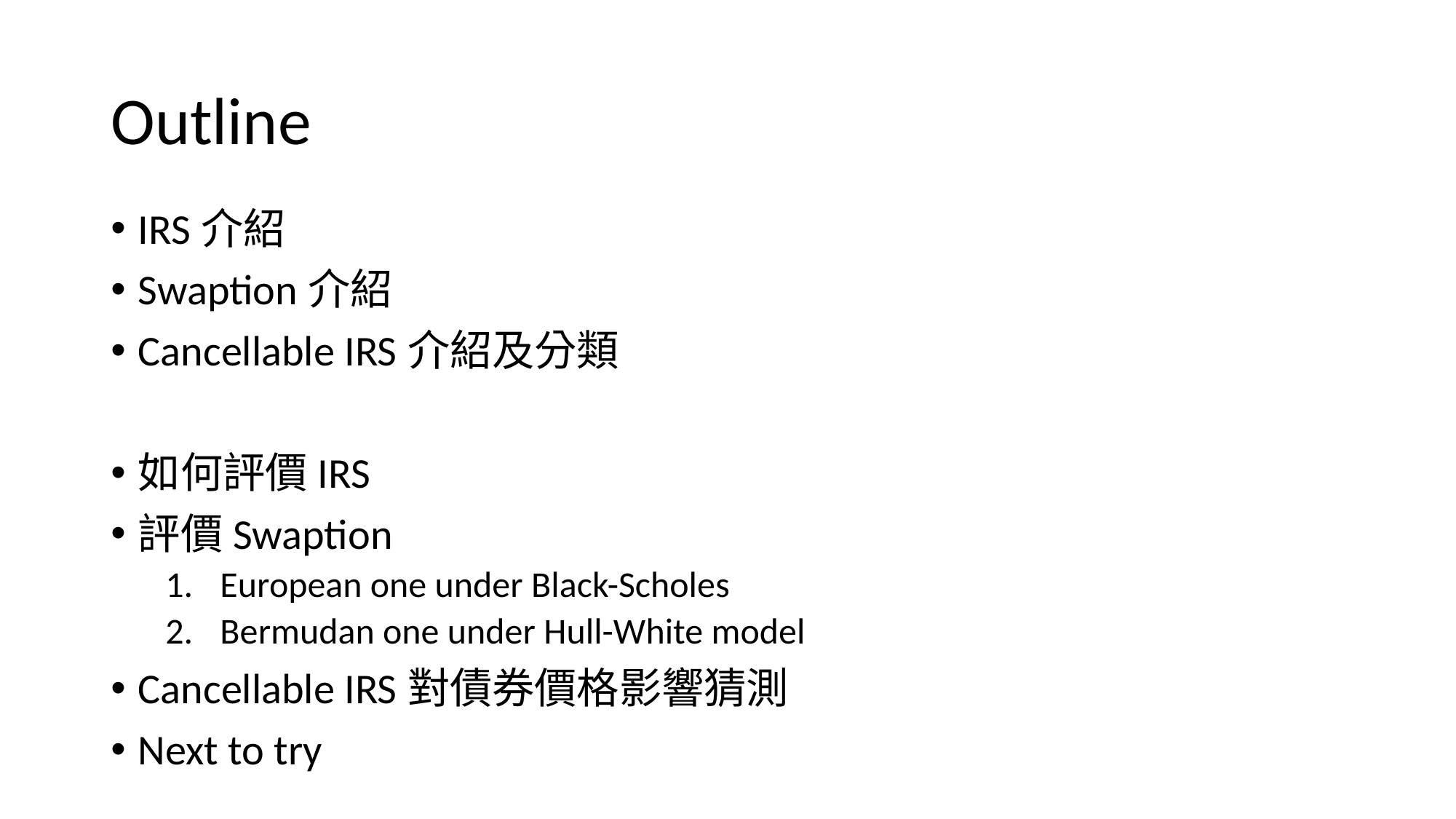

# Outline
IRS介紹
Swaption介紹
Cancellable IRS介紹及分類

如何評價IRS
評價Swaption
European one under Black-Scholes
Bermudan one under Hull-White model
Cancellable IRS對債券價格影響猜測
Next to try